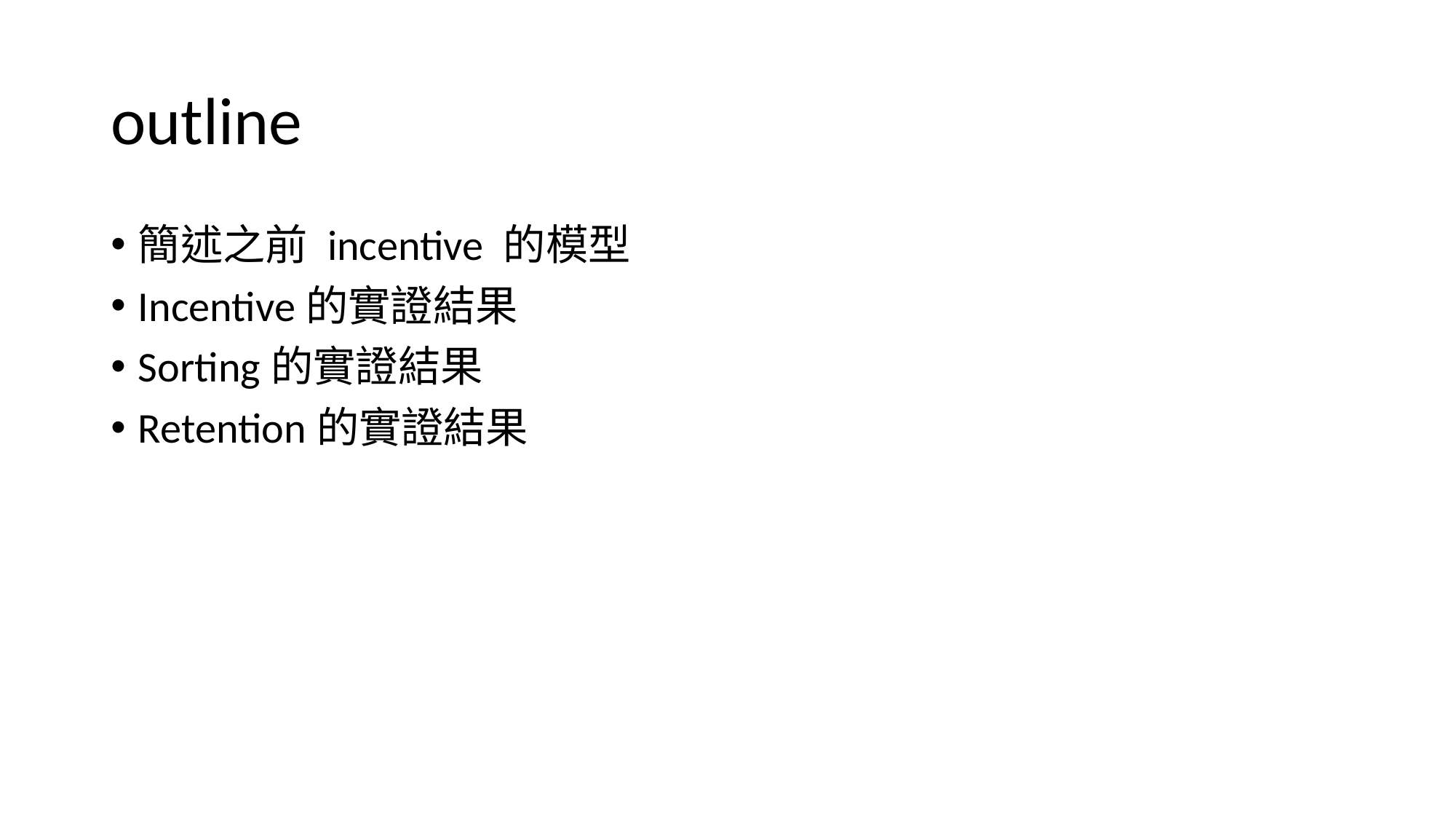

# outline
簡述之前 incentive 的模型
Incentive的實證結果
Sorting的實證結果
Retention的實證結果